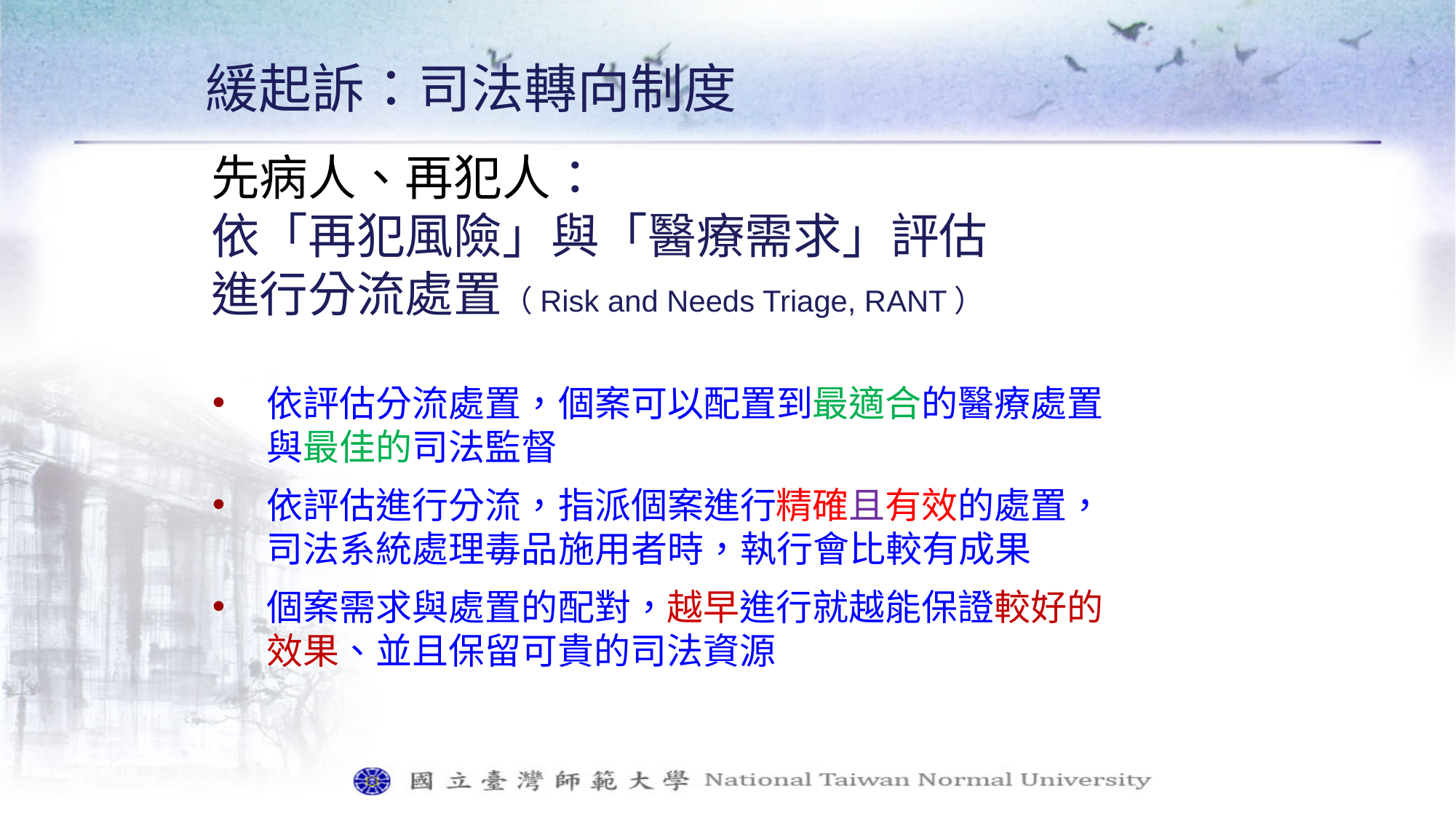

緩起訴：司法轉向制度
# 先病人、再犯人： 依「再犯風險」與「醫療需求」評估 進行分流處置（Risk and Needs Triage, RANT）
依評估分流處置，個案可以配置到最適合的醫療處置與最佳的司法監督
依評估進行分流，指派個案進行精確且有效的處置，司法系統處理毒品施用者時，執行會比較有成果
個案需求與處置的配對，越早進行就越能保證較好的效果、並且保留可貴的司法資源